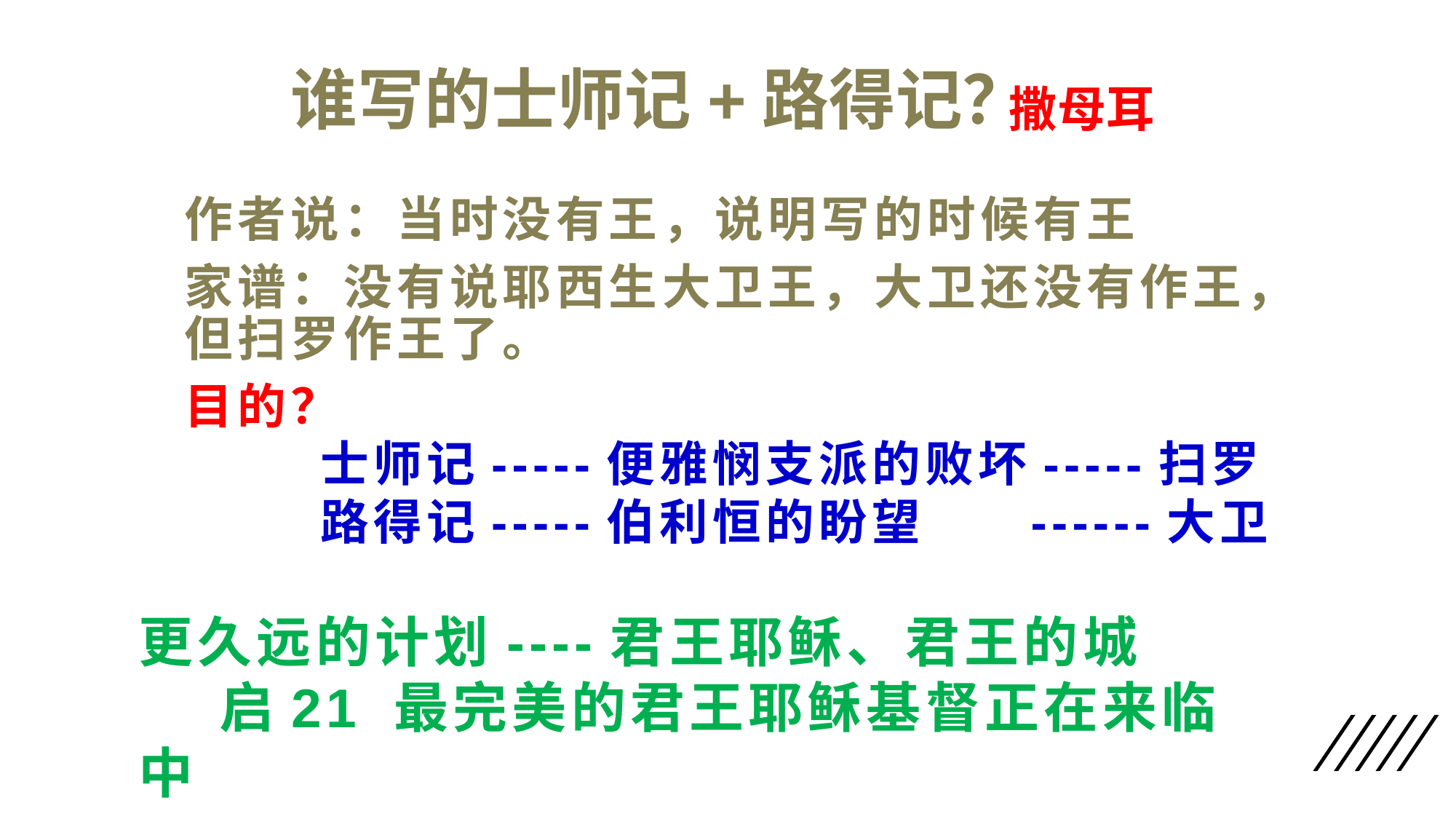

# 谁写的士师记+路得记？
撒母耳
作者说：当时没有王，说明写的时候有王
家谱：没有说耶西生大卫王，大卫还没有作王，但扫罗作王了。
目的？
士师记-----便雅悯支派的败坏-----扫罗
路得记-----伯利恒的盼望      ------大卫
更久远的计划----君王耶稣、君王的城
    启21 最完美的君王耶稣基督正在来临中